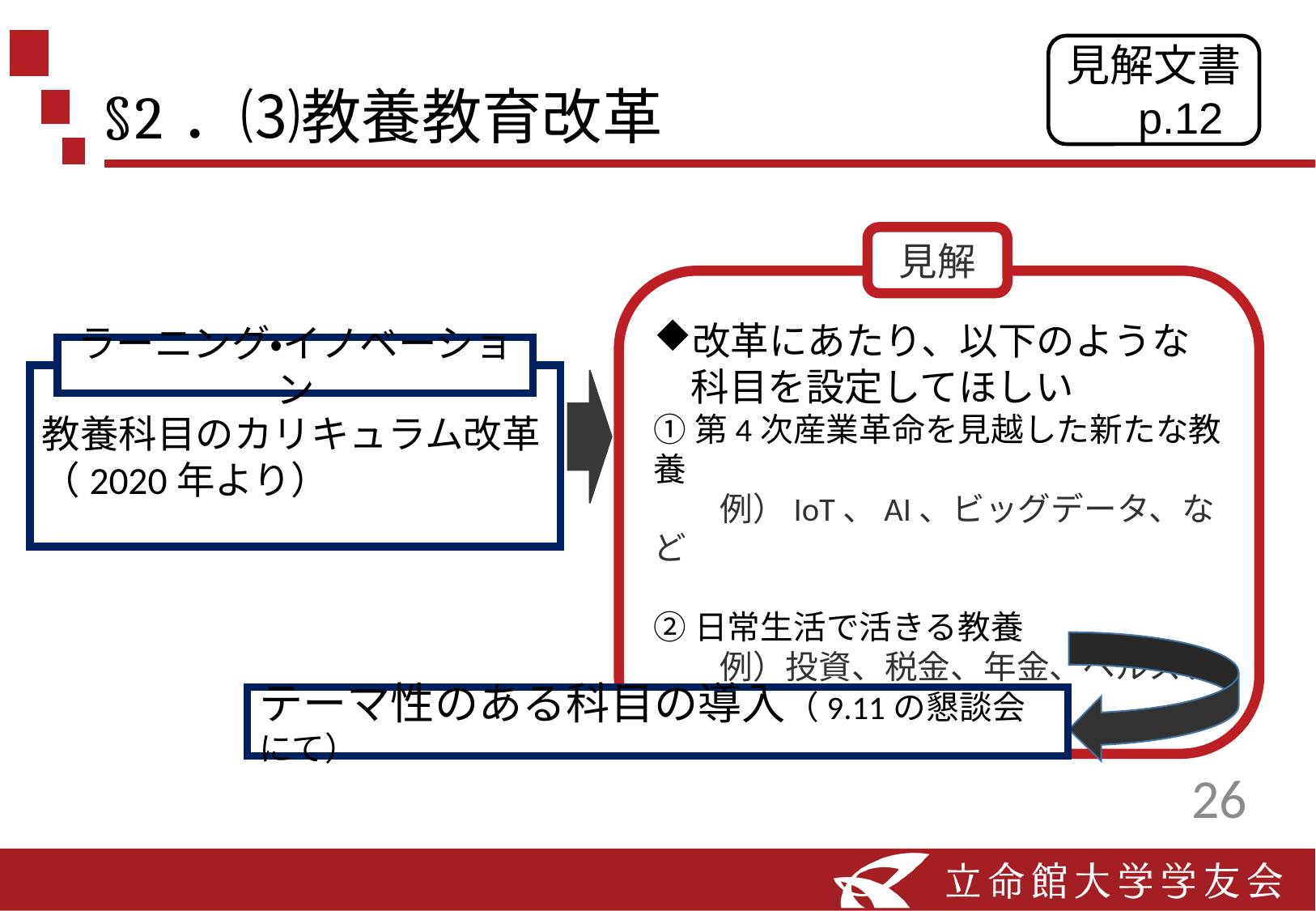

# §2．⑶教養教育改革
見解文書　p.12
見解

改革にあたり、以下のような科目を設定してほしい
①第4次産業革命を見越した新たな教養
　　例）IoT、AI、ビッグデータ、など

②日常生活で活きる教養
　　例）投資、税金、年金、ヘルスケア
ラーニング・イノベーション
教養科目のカリキュラム改革
（2020年より）

テーマ性のある科目の導入（9.11の懇談会にて）
26